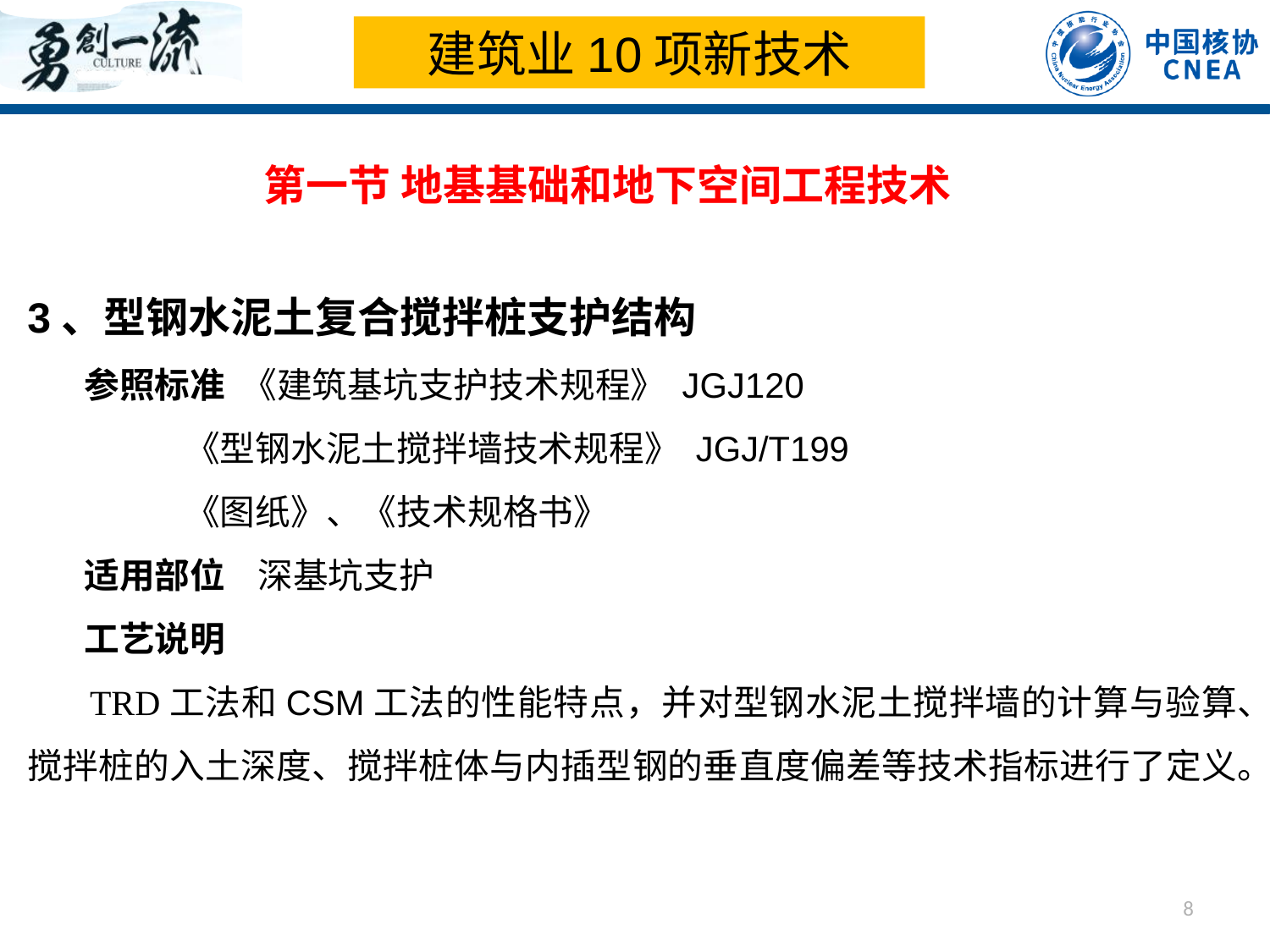

建筑业10项新技术
第一节 地基基础和地下空间工程技术
3、型钢水泥土复合搅拌桩支护结构
      参照标准  《建筑基坑支护技术规程》 JGJ120
                   《型钢水泥土搅拌墙技术规程》 JGJ/T199
                   《图纸》、《技术规格书》
      适用部位    深基坑支护
      工艺说明
      TRD工法和CSM工法的性能特点，并对型钢水泥土搅拌墙的计算与验算、搅拌桩的入土深度、搅拌桩体与内插型钢的垂直度偏差等技术指标进行了定义。
8